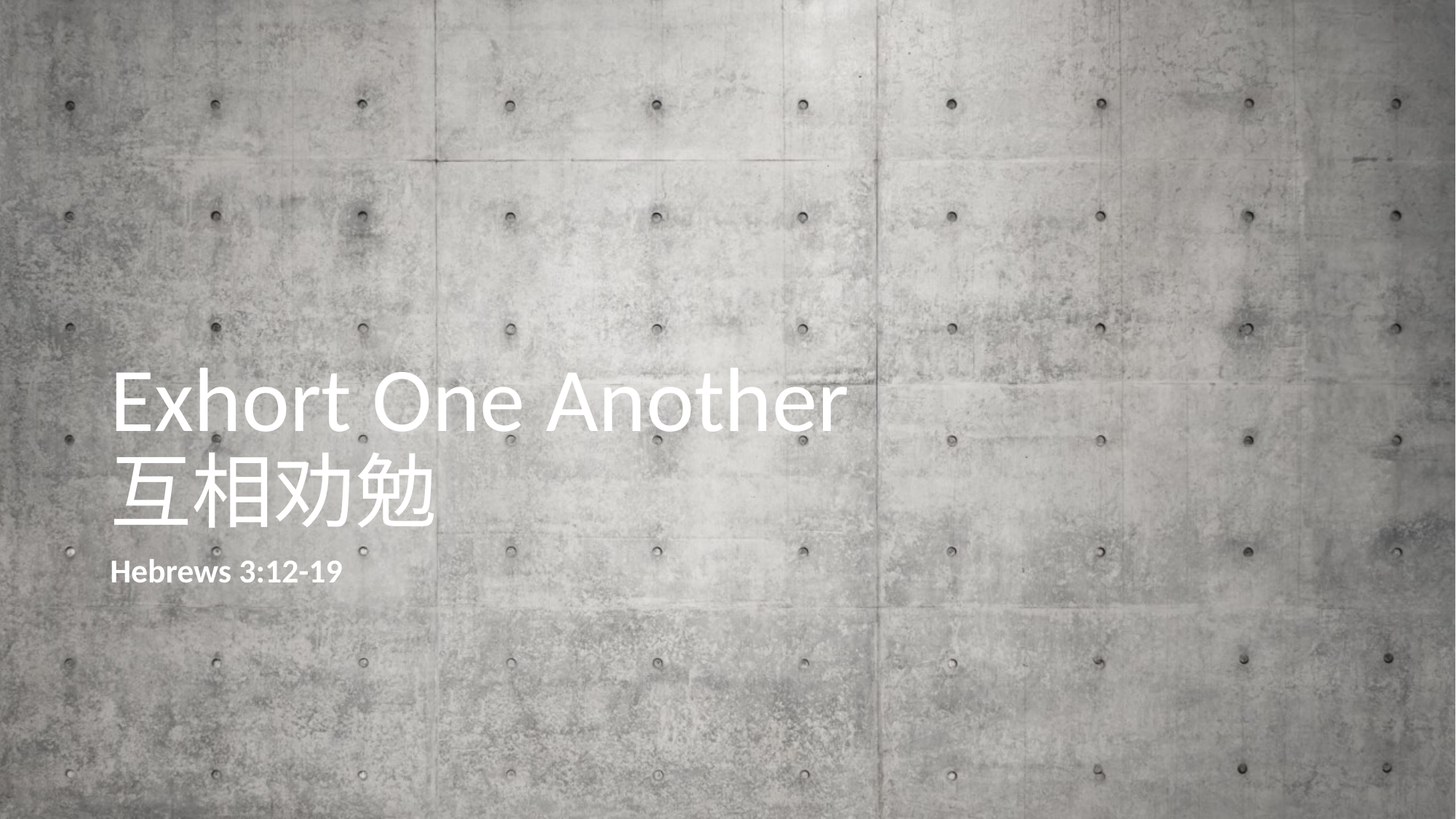

# Exhort One Another 互相劝勉
Hebrews 3:12-19